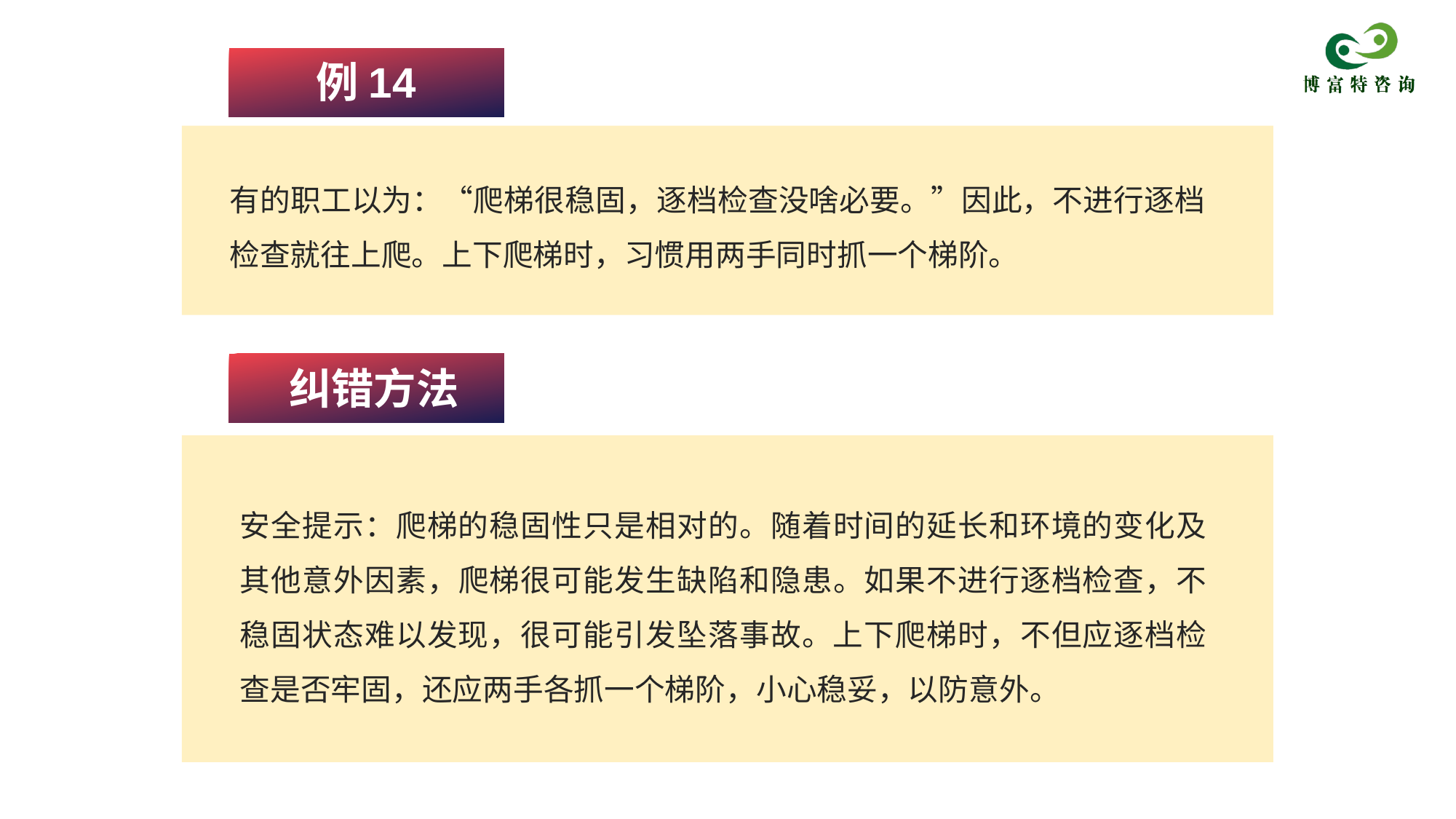

例14

有的职工以为：“爬梯很稳固，逐档检查没啥必要。”因此，不进行逐档检查就往上爬。上下爬梯时，习惯用两手同时抓一个梯阶。

纠错方法

安全提示：爬梯的稳固性只是相对的。随着时间的延长和环境的变化及其他意外因素，爬梯很可能发生缺陷和隐患。如果不进行逐档检查，不稳固状态难以发现，很可能引发坠落事故。上下爬梯时，不但应逐档检查是否牢固，还应两手各抓一个梯阶，小心稳妥，以防意外。